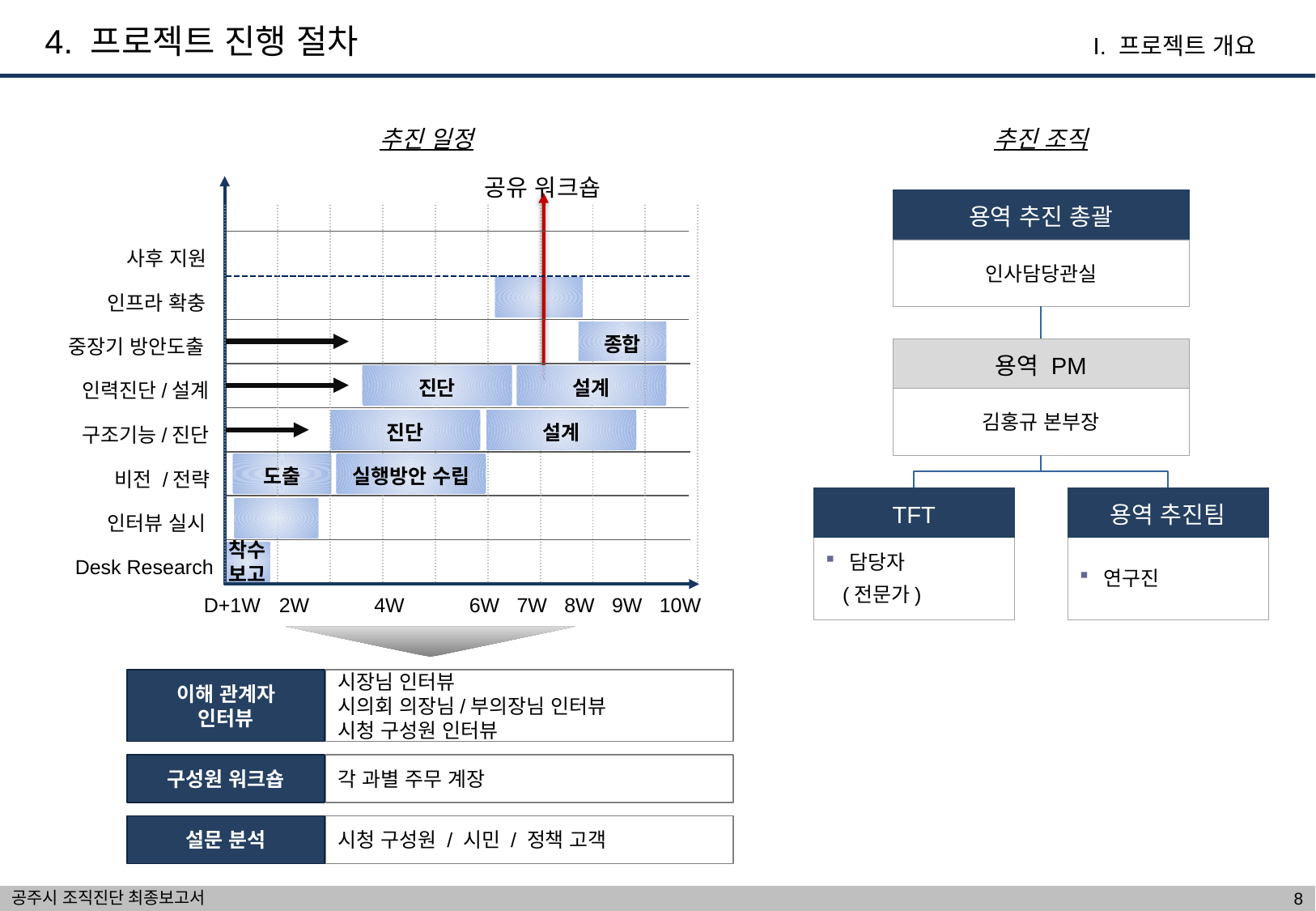

4. 프로젝트 진행 절차
I. 프로젝트 개요
추진 일정
추진 조직
공유 워크숍

용역 추진 총괄

사후 지원
인사담당관실

인프라 확충
종합
중장기 방안도출
용역 PM
진단
설계
인력진단/설계
김홍규 본부장
진단
설계
구조기능/진단
도출
실행방안 수립
비전 /전략
TFT
용역 추진팀

인터뷰 실시
담당자
   (전문가)
연구진
착수
보고
Desk Research
D+1W
2W
4W
6W
7W
8W
9W
10W

이해 관계자
인터뷰
시장님 인터뷰
시의회 의장님/부의장님 인터뷰
시청 구성원 인터뷰
구성원 워크숍
각 과별 주무 계장
설문 분석
시청 구성원 / 시민 / 정책 고객